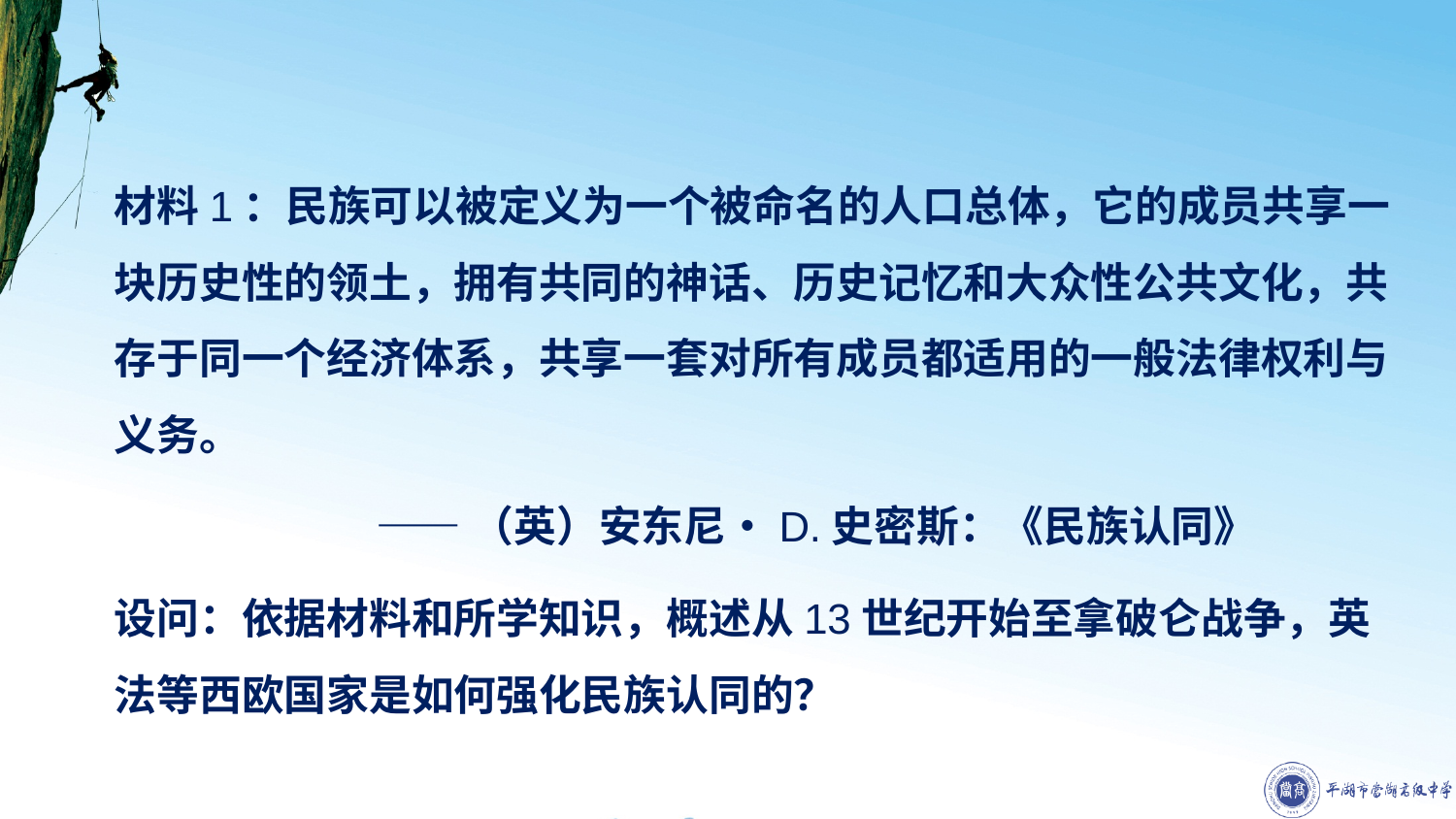

#
材料1：民族可以被定义为一个被命名的人口总体，它的成员共享一块历史性的领土，拥有共同的神话、历史记忆和大众性公共文化，共存于同一个经济体系，共享一套对所有成员都适用的一般法律权利与义务。
                           ——（英）安东尼•D.史密斯：《民族认同》
设问：依据材料和所学知识，概述从13世纪开始至拿破仑战争，英法等西欧国家是如何强化民族认同的？